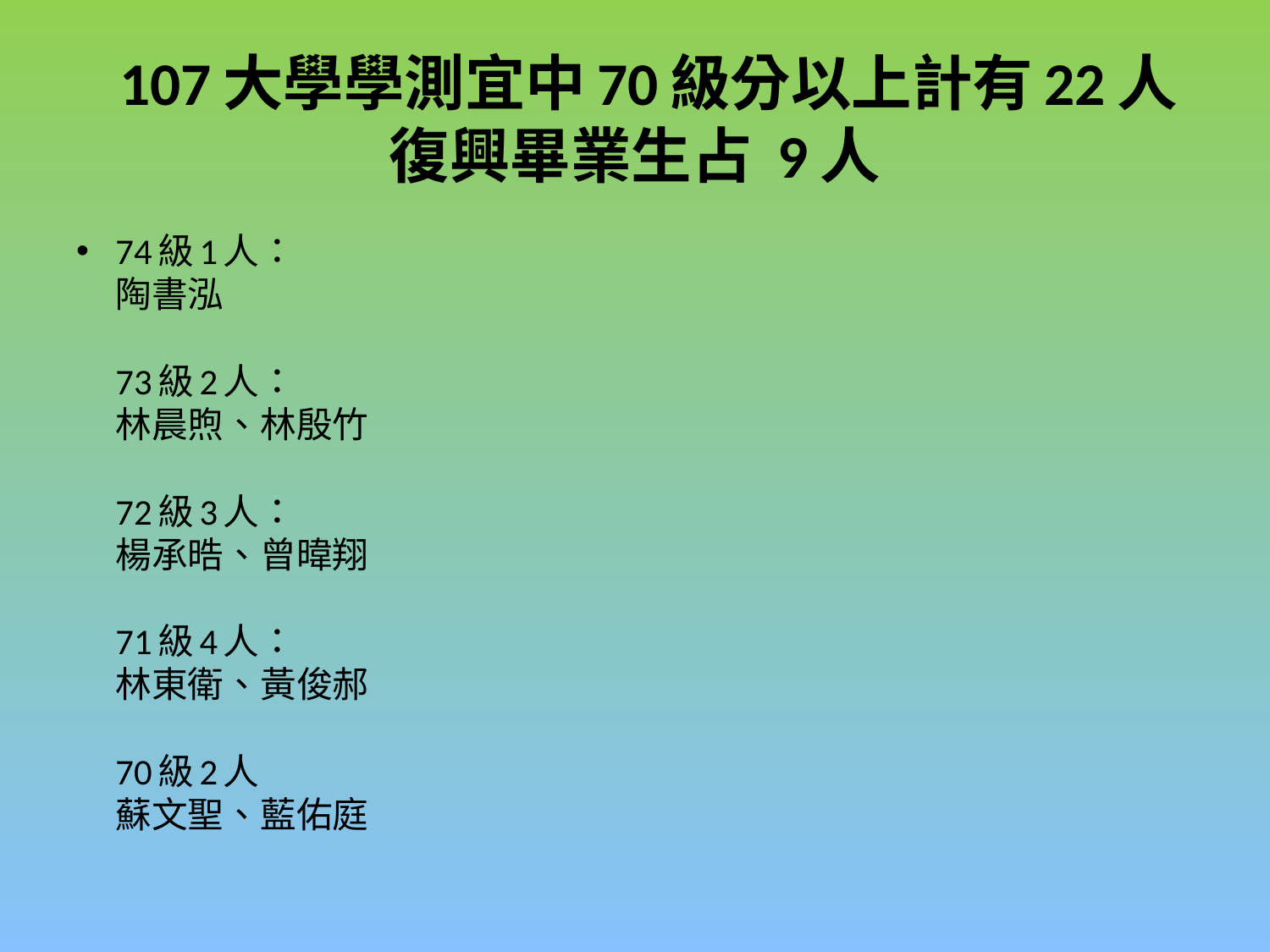

# 107大學學測宜中70級分以上計有22人復興畢業生占 9人
74級1人：
陶書泓
73級2人：
林晨煦、林殷竹
72級3人：
楊承晧、曾暐翔
71級4人：
林東衛、黃俊郝
70級2人
蘇文聖、藍佑庭